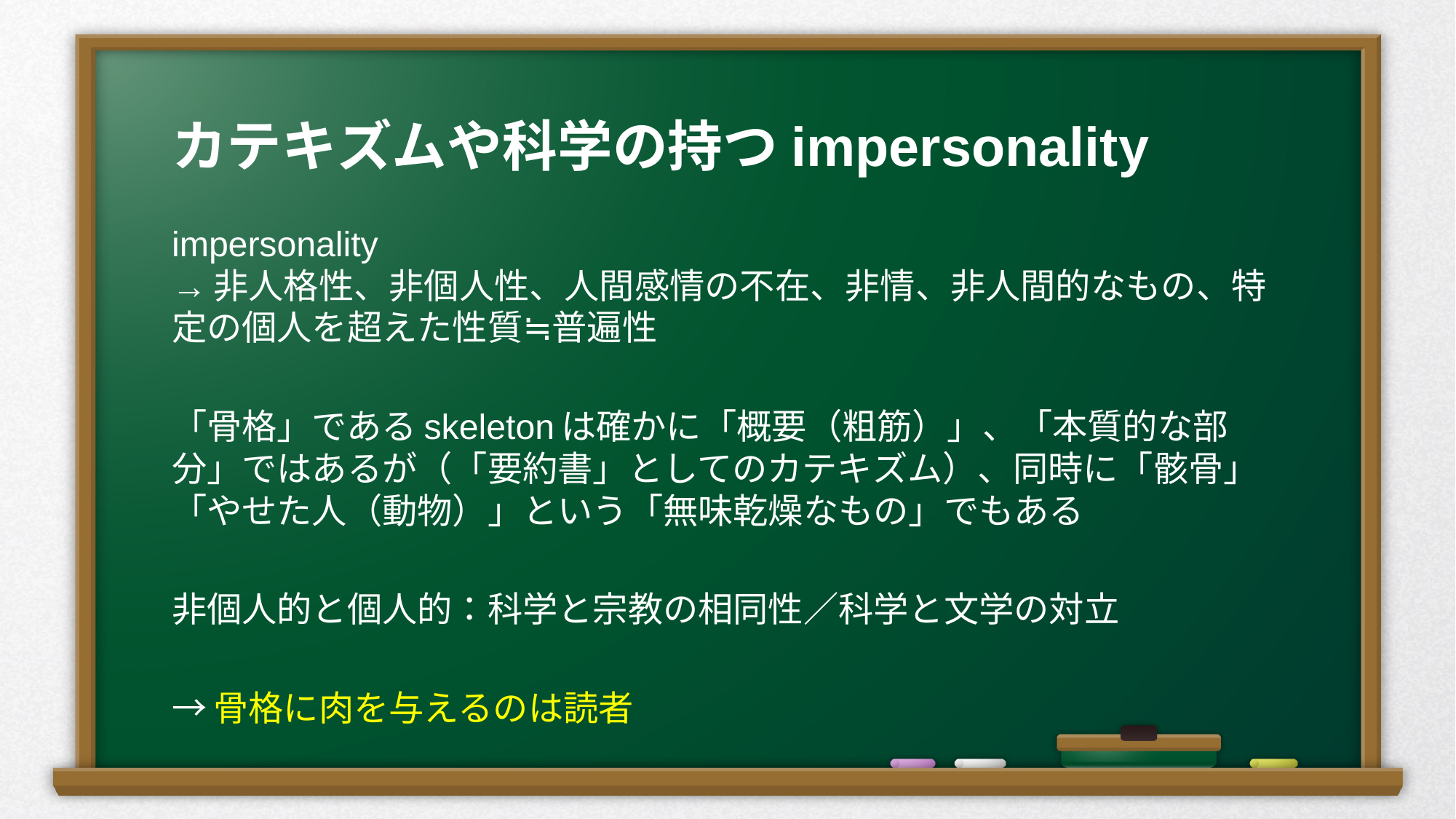

# カテキズムや科学の持つimpersonality
impersonality
→非人格性、非個人性、人間感情の不在、非情、非人間的なもの、特定の個人を超えた性質≒普遍性

「骨格」であるskeletonは確かに「概要（粗筋）」、「本質的な部分」ではあるが（「要約書」としてのカテキズム）、同時に「骸骨」「やせた人（動物）」という「無味乾燥なもの」でもある

非個人的と個人的：科学と宗教の相同性／科学と文学の対立

→骨格に肉を与えるのは読者